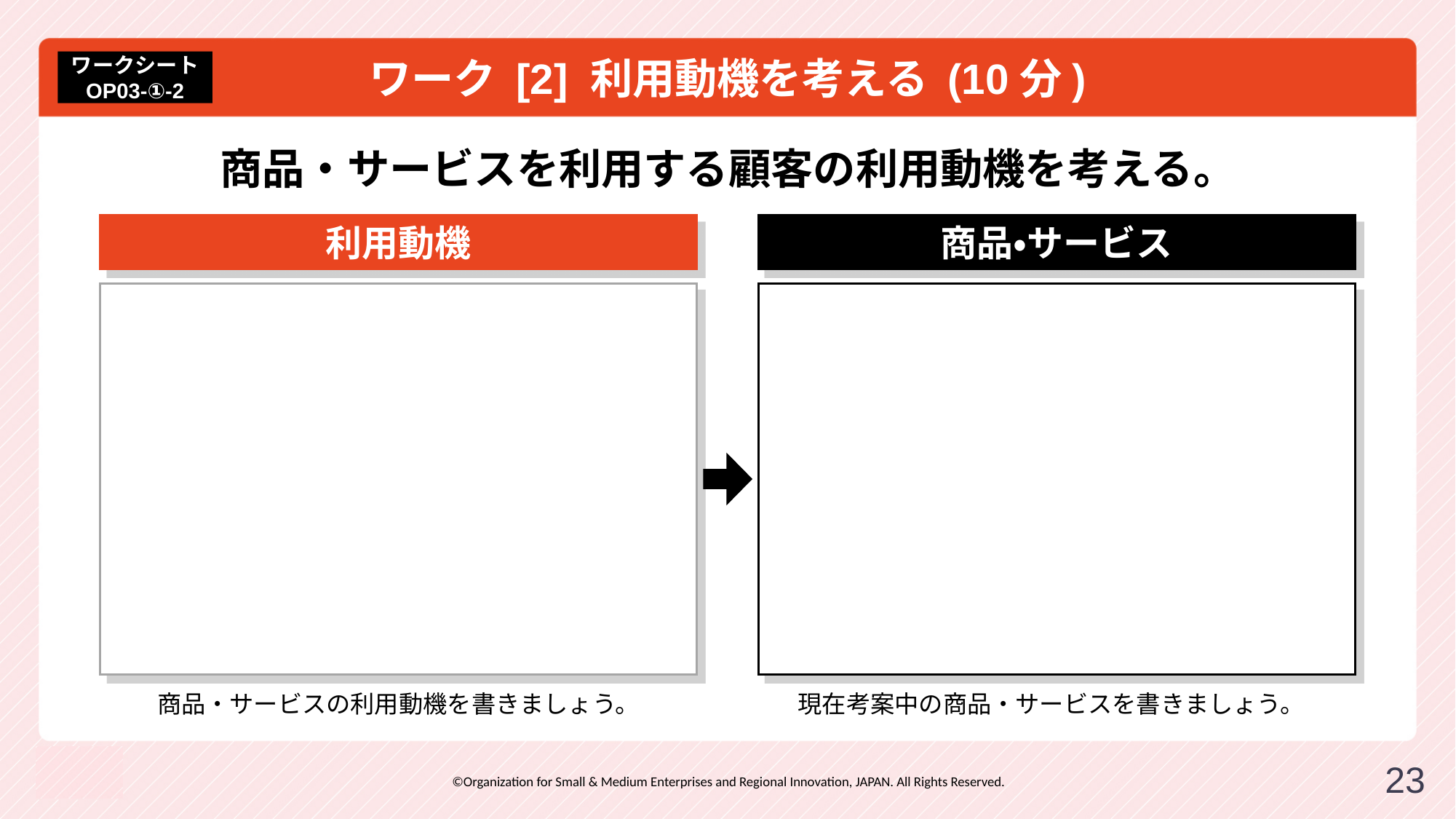

# ワーク [2] 利用動機を考える (10分)
ワークシート
OP03-①-2
商品・サービスを利用する顧客の利用動機を考える。
利用動機
商品・サービス

現在考案中の商品・サービスを書きましょう。
商品・サービスの利用動機を書きましょう。